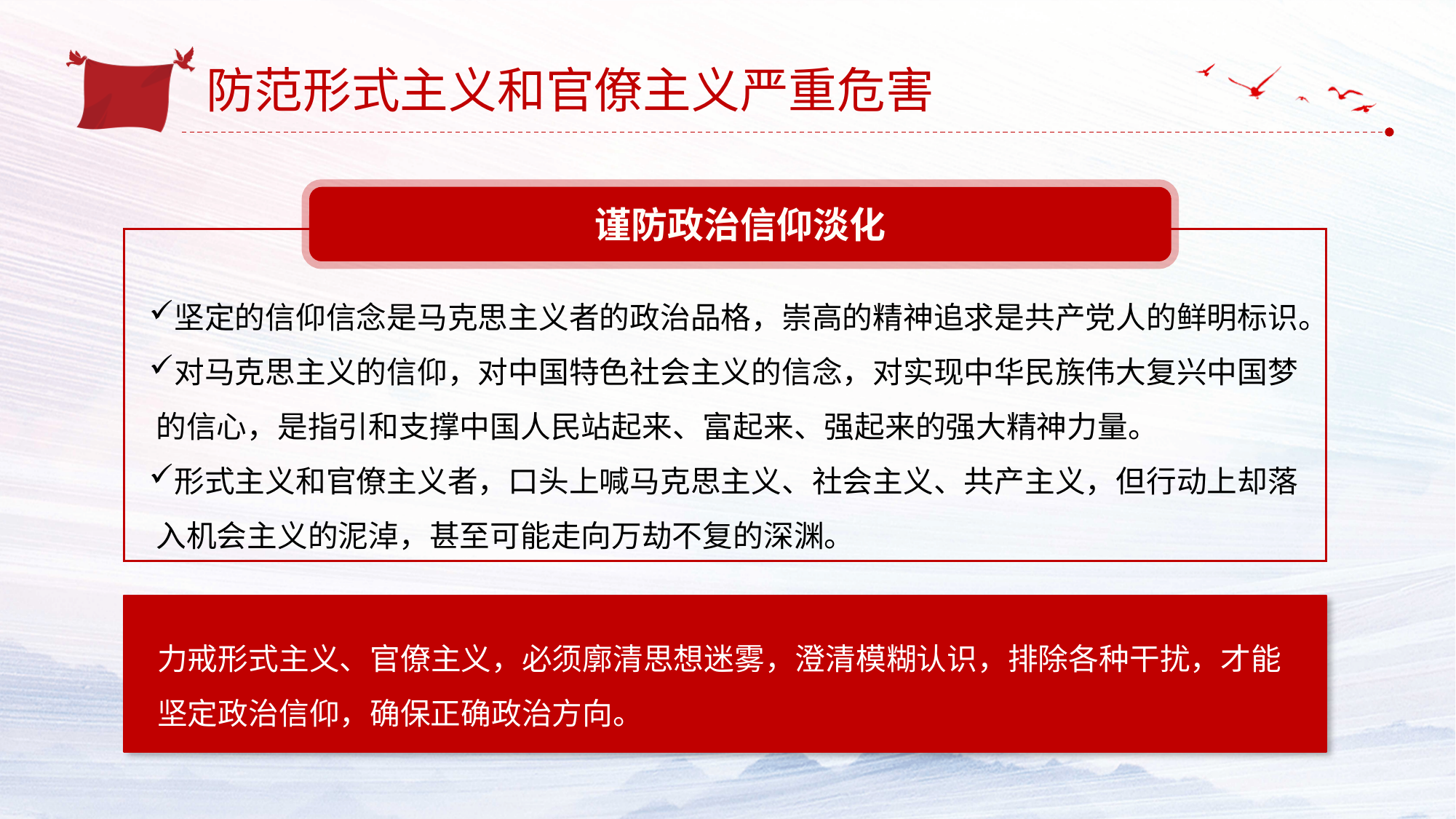

防范形式主义和官僚主义严重危害
谨防政治信仰淡化

坚定的信仰信念是马克思主义者的政治品格，崇高的精神追求是共产党人的鲜明标识。
对马克思主义的信仰，对中国特色社会主义的信念，对实现中华民族伟大复兴中国梦的信心，是指引和支撑中国人民站起来、富起来、强起来的强大精神力量。
形式主义和官僚主义者，口头上喊马克思主义、社会主义、共产主义，但行动上却落入机会主义的泥淖，甚至可能走向万劫不复的深渊。

力戒形式主义、官僚主义，必须廓清思想迷雾，澄清模糊认识，排除各种干扰，才能坚定政治信仰，确保正确政治方向。